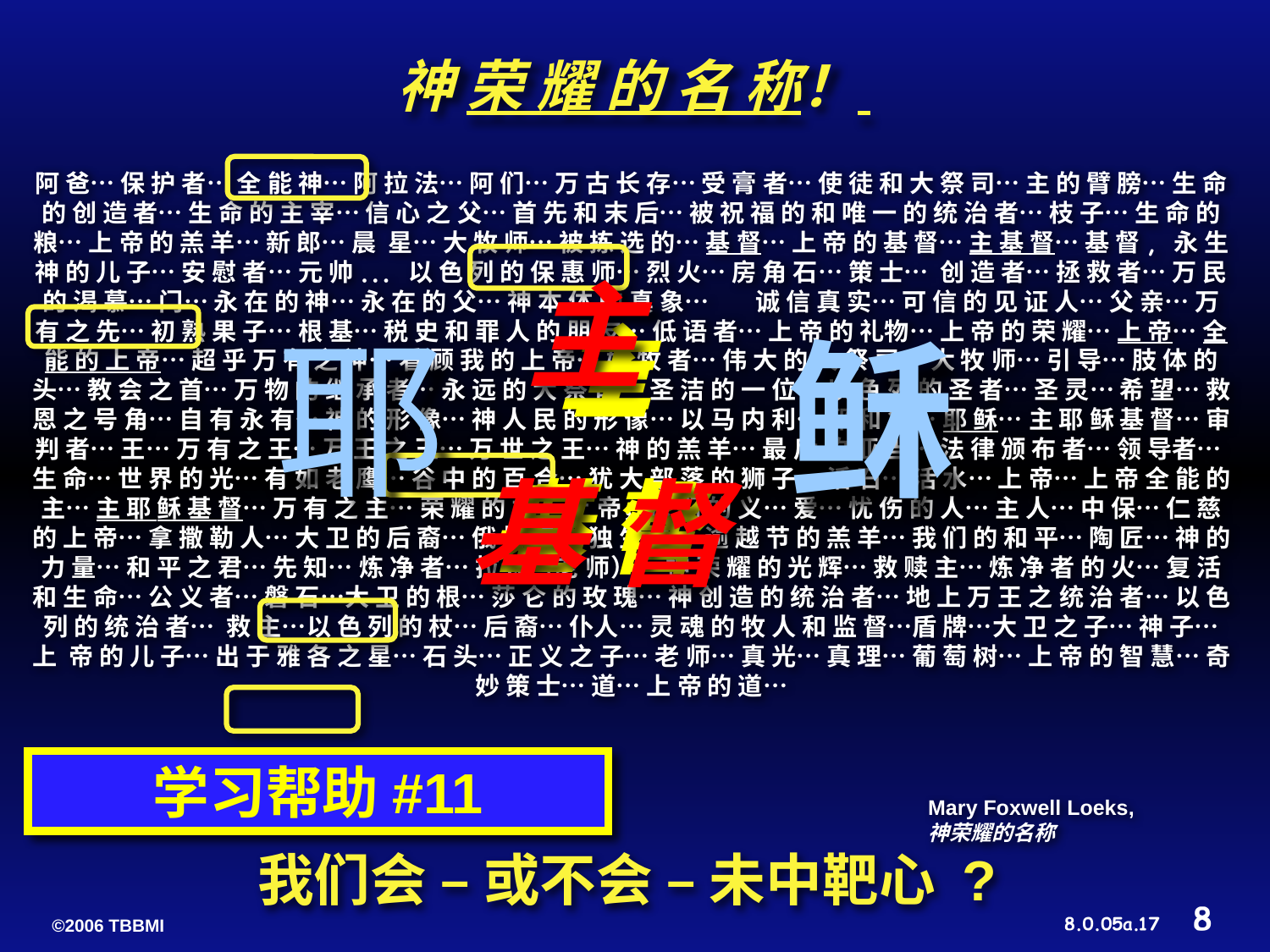

神 荣 耀 的 名 称！

阿 爸… 保 护 者… 全 能 神… 阿 拉 法… 阿 们… 万 古 长 存… 受 膏 者… 使 徒 和 大 祭 司… 主 的 臂 膀… 生 命 的 创 造 者… 生 命 的 主 宰… 信 心 之 父… 首 先 和 末 后… 被 祝 福 的 和 唯 一 的 统 治 者… 枝 子… 生 命 的 粮… 上 帝 的 羔 羊… 新 郎… 晨  星… 大 牧 师… 被 拣 选 的… 基 督… 上 帝 的 基 督… 主 基 督… 基 督, 永 生 神 的 儿 子… 安 慰 者… 元 帅... 以 色 列 的 保 惠 师… 烈 火… 房 角 石… 策 士…  创 造 者… 拯 救 者… 万 民 的 渴 慕… 门… 永 在 的 神… 永 在 的 父… 神 本 体 的 真 象…        诚 信 真 实… 可 信 的 见 证 人… 父 亲… 万 有 之 先… 初 熟 果 子… 根 基… 税 史 和 罪 人 的 朋 友… 低 语 者… 上 帝 的 礼物… 上 帝 的 荣 耀… 上 帝… 全 能 的 上 帝… 超 乎 万 有 之 神… 看 顾 我 的 上 帝… 好 牧 者… 伟 大 的 大 祭 司… 大 牧 师… 引 导… 肢 体 的 头… 教 会 之 首… 万 物 的 继 承 者… 永 远 的 大 祭 司… 圣 洁 的 一 位… 以 色 列 的 圣 者… 圣 灵… 希 望… 救 恩 之 号 角… 自 有 永 有… 神 的 形 像… 神 人 民 的 形 像… 以 马 内 利… 耶 和 华… 耶 稣… 主 耶 稣 基 督… 审 判 者… 王… 万 有 之 王… 万 王 之 王… 万 世 之 王… 神 的 羔 羊… 最 后 的 亚 当… 法 律 颁 布 者… 领 导者…  生 命… 世 界 的 光… 有 如 老 鹰… 谷 中 的 百 合… 犹 大 部 落 的 狮 子… 活 石… 活 水… 上 帝… 上 帝 全 能 的 主… 主 耶 稣 基 督… 万 有 之 主… 荣 耀 的 主… 上 帝，我 们 的 义… 爱… 忧 伤 的 人… 主 人… 中 保… 仁 慈 的 上 帝… 拿 撒 勒 人… 大 卫 的 后 裔… 俄 梅 戛… 独 生 子… 逾 越 节 的 羔 羊… 我 们 的 和 平… 陶 匠… 神 的 力 量… 和 平 之 君… 先 知… 炼 净 者… 拉 比（老 师）… 神 荣 耀 的 光 辉… 救 赎 主… 炼 净 者 的 火… 复 活 和 生 命… 公 义 者… 磐 石…大 卫 的 根… 莎 仑 的 玫 瑰… 神 创 造 的 统 治 者… 地 上 万 王 之 统 治 者… 以 色 列 的 统 治 者…  救 主…以 色 列 的 杖… 后 裔… 仆人… 灵 魂 的 牧 人 和 监 督…盾 牌…大 卫 之 子… 神 子… 上  帝 的 儿 子… 出 于 雅 各 之 星… 石 头… 正 义 之 子… 老 师… 真 光… 真 理… 葡 萄 树… 上 帝 的 智 慧… 奇 妙 策 士… 道… 上 帝 的 道…
Mary Foxwell Loeks,         神荣耀的名称

主
基 督
主
基 督

耶         稣
主
基 督

学习帮助#11
我们会 – 或不会 – 未中靶心 ?
8
17